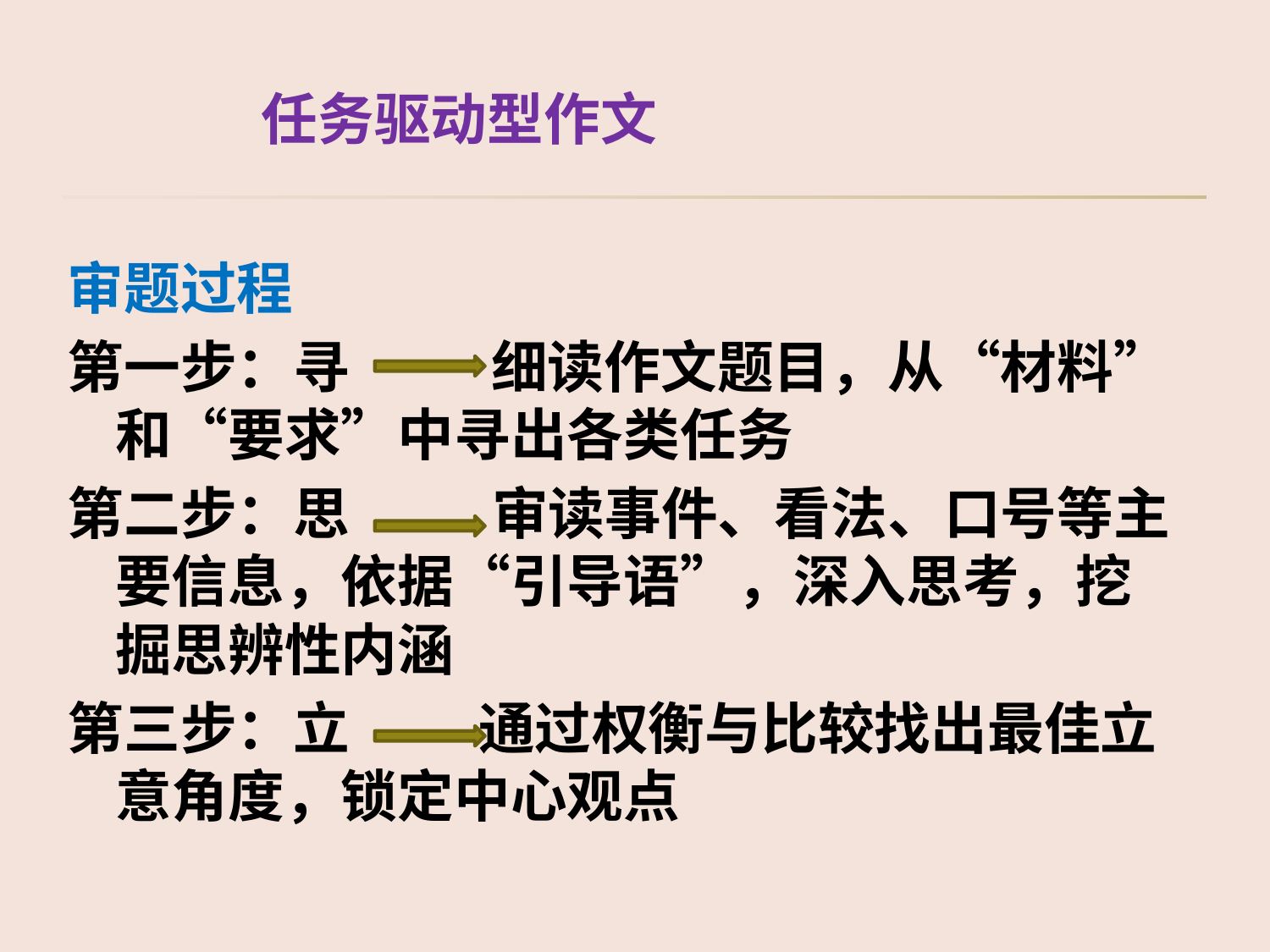

# 任务驱动型作文
审题过程
第一步：寻           细读作文题目，从“材料”和“要求”中寻出各类任务
第二步：思           审读事件、看法、口号等主要信息，依据“引导语”，深入思考，挖掘思辨性内涵
第三步：立          通过权衡与比较找出最佳立意角度，锁定中心观点